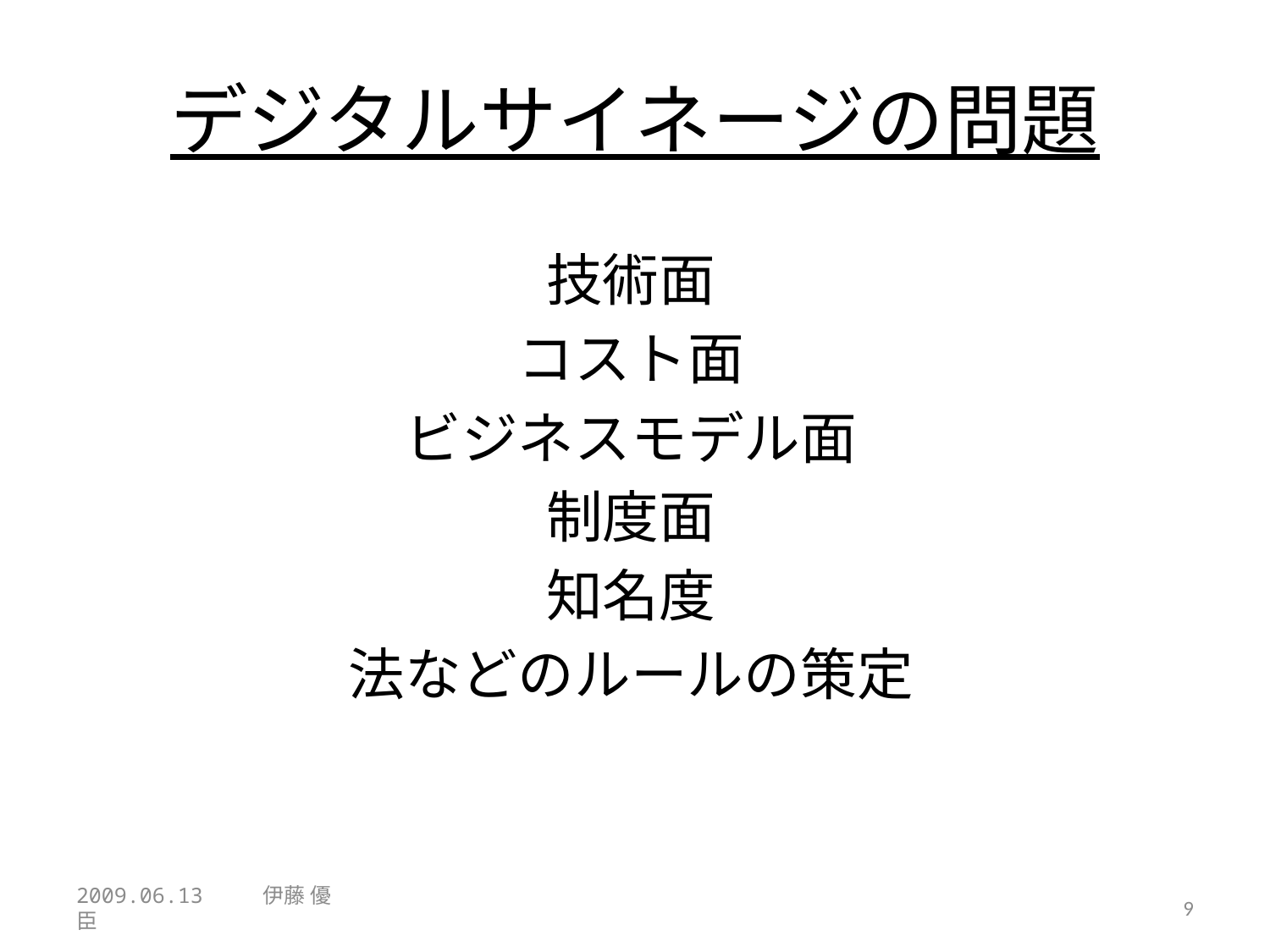

# デジタルサイネージの問題
技術面
コスト面
ビジネスモデル面
制度面
知名度
法などのルールの策定
2009.06.13 　　伊藤 優臣
9